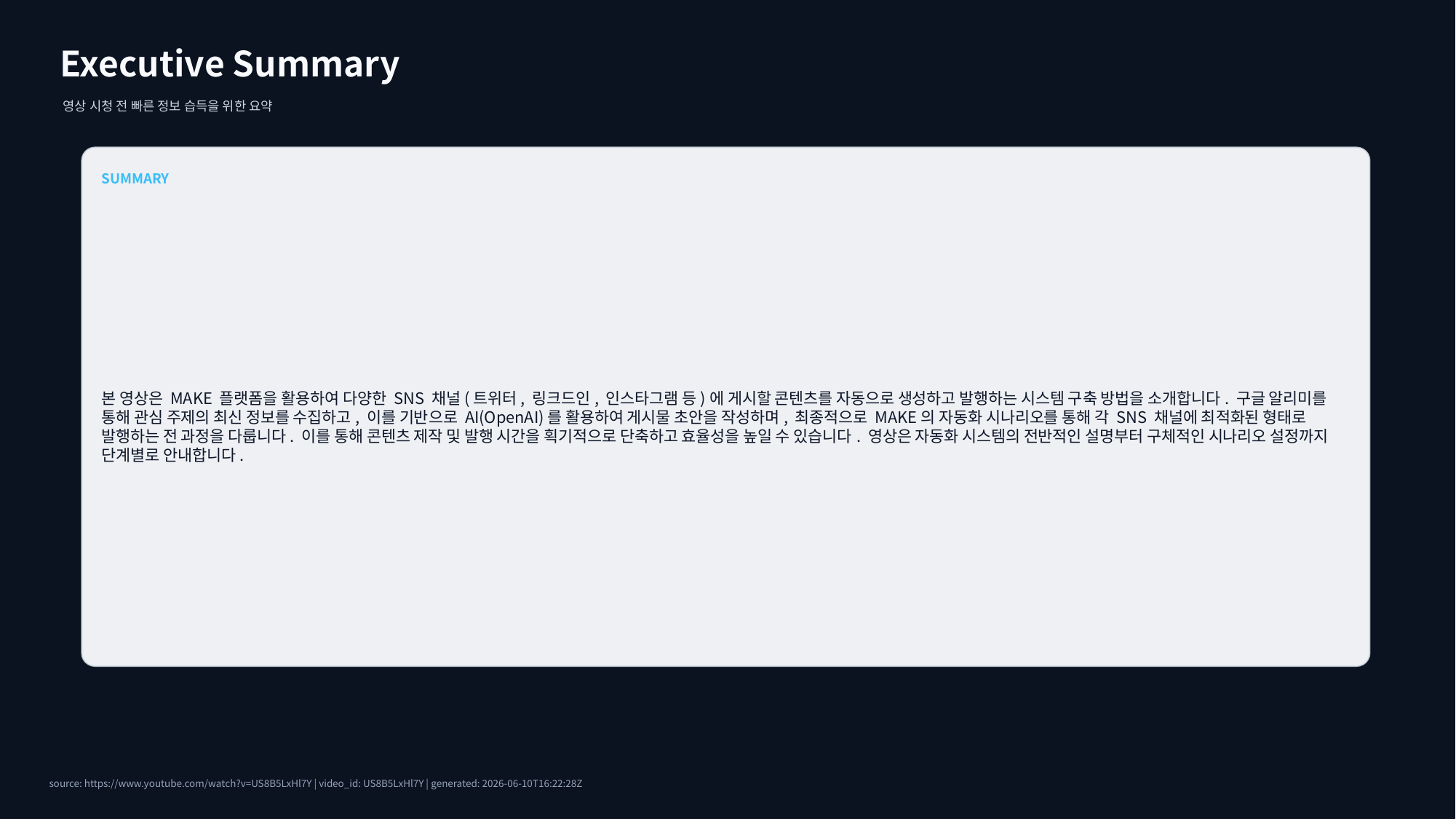

Executive Summary
영상 시청 전 빠른 정보 습득을 위한 요약

SUMMARY
본 영상은 MAKE 플랫폼을 활용하여 다양한 SNS 채널(트위터, 링크드인, 인스타그램 등)에 게시할 콘텐츠를 자동으로 생성하고 발행하는 시스템 구축 방법을 소개합니다. 구글 알리미를 통해 관심 주제의 최신 정보를 수집하고, 이를 기반으로 AI(OpenAI)를 활용하여 게시물 초안을 작성하며, 최종적으로 MAKE의 자동화 시나리오를 통해 각 SNS 채널에 최적화된 형태로 발행하는 전 과정을 다룹니다. 이를 통해 콘텐츠 제작 및 발행 시간을 획기적으로 단축하고 효율성을 높일 수 있습니다. 영상은 자동화 시스템의 전반적인 설명부터 구체적인 시나리오 설정까지 단계별로 안내합니다.
source: https://www.youtube.com/watch?v=US8B5LxHl7Y | video_id: US8B5LxHl7Y | generated: 2026-06-10T16:22:28Z